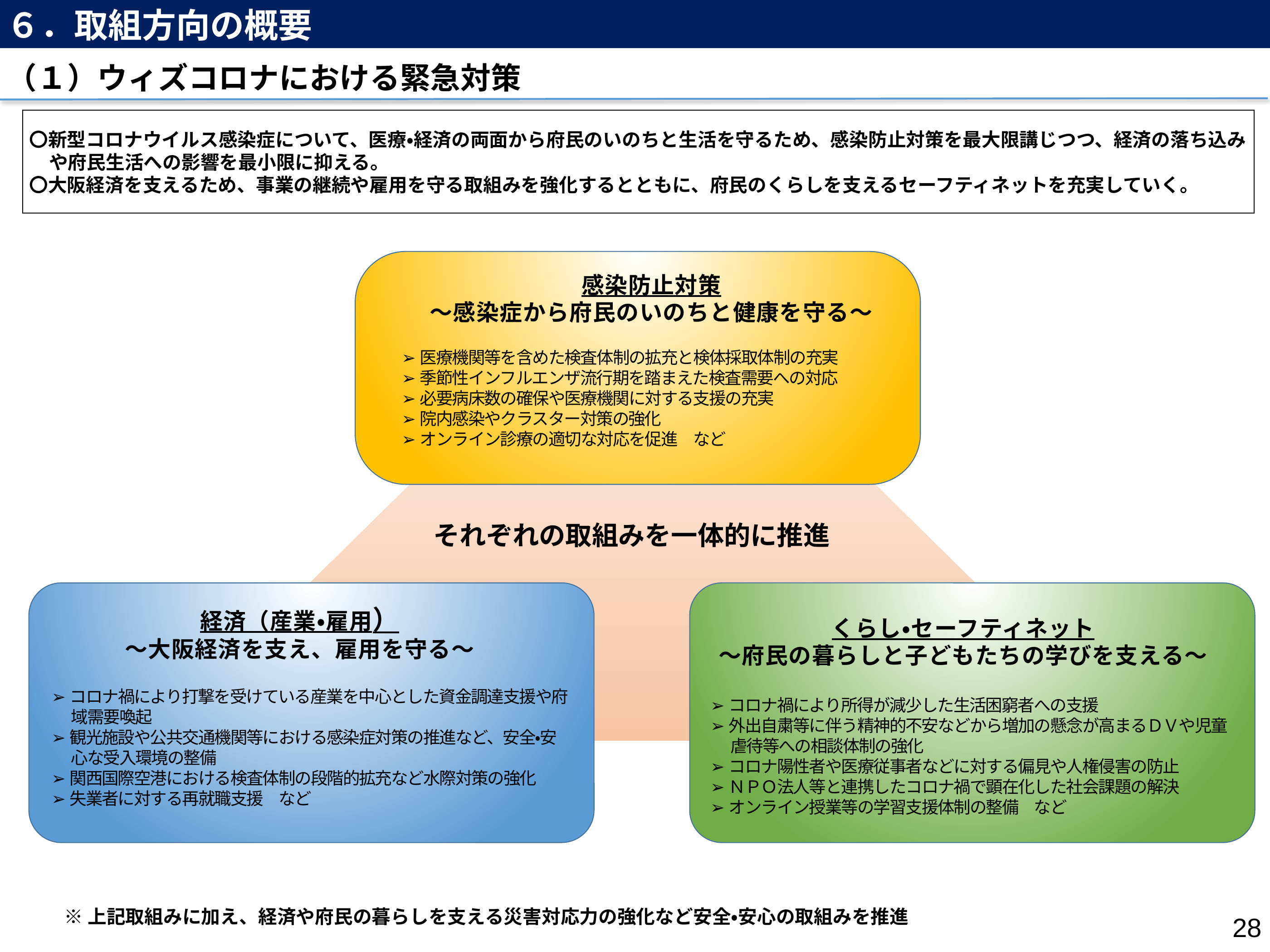

６．取組方向の概要
（１）ウィズコロナにおける緊急対策
〇新型コロナウイルス感染症について、医療・経済の両面から府民のいのちと生活を守るため、感染防止対策を最大限講じつつ、経済の落ち込みや府民生活への影響を最小限に抑える。
〇大阪経済を支えるため、事業の継続や雇用を守る取組みを強化するとともに、府民のくらしを支えるセーフティネットを充実していく。

感染防止対策
〜感染症から府民のいのちと健康を守る〜
➢医療機関等を含めた検査体制の拡充と検体採取体制の充実
➢季節性インフルエンザ流行期を踏まえた検査需要への対応
➢必要病床数の確保や医療機関に対する支援の充実
➢院内感染やクラスター対策の強化
➢オンライン診療の適切な対応を促進　など
それぞれの取組みを一体的に推進

経済（産業・雇用）
〜大阪経済を支え、雇用を守る〜
くらし・セーフティネット
〜府民の暮らしと子どもたちの学びを支える〜
➢コロナ禍により打撃を受けている産業を中心とした資金調達支援や府域需要喚起
➢観光施設や公共交通機関等における感染症対策の推進など、安全・安心な受入環境の整備
➢関西国際空港における検査体制の段階的拡充など水際対策の強化
➢失業者に対する再就職支援　など
➢コロナ禍により所得が減少した生活困窮者への支援
➢外出自粛等に伴う精神的不安などから増加の懸念が高まるＤＶや児童虐待等への相談体制の強化
➢コロナ陽性者や医療従事者などに対する偏見や人権侵害の防止
➢ＮＰＯ法人等と連携したコロナ禍で顕在化した社会課題の解決
➢オンライン授業等の学習支援体制の整備　など
28
※上記取組みに加え、経済や府民の暮らしを支える災害対応力の強化など安全・安心の取組みを推進